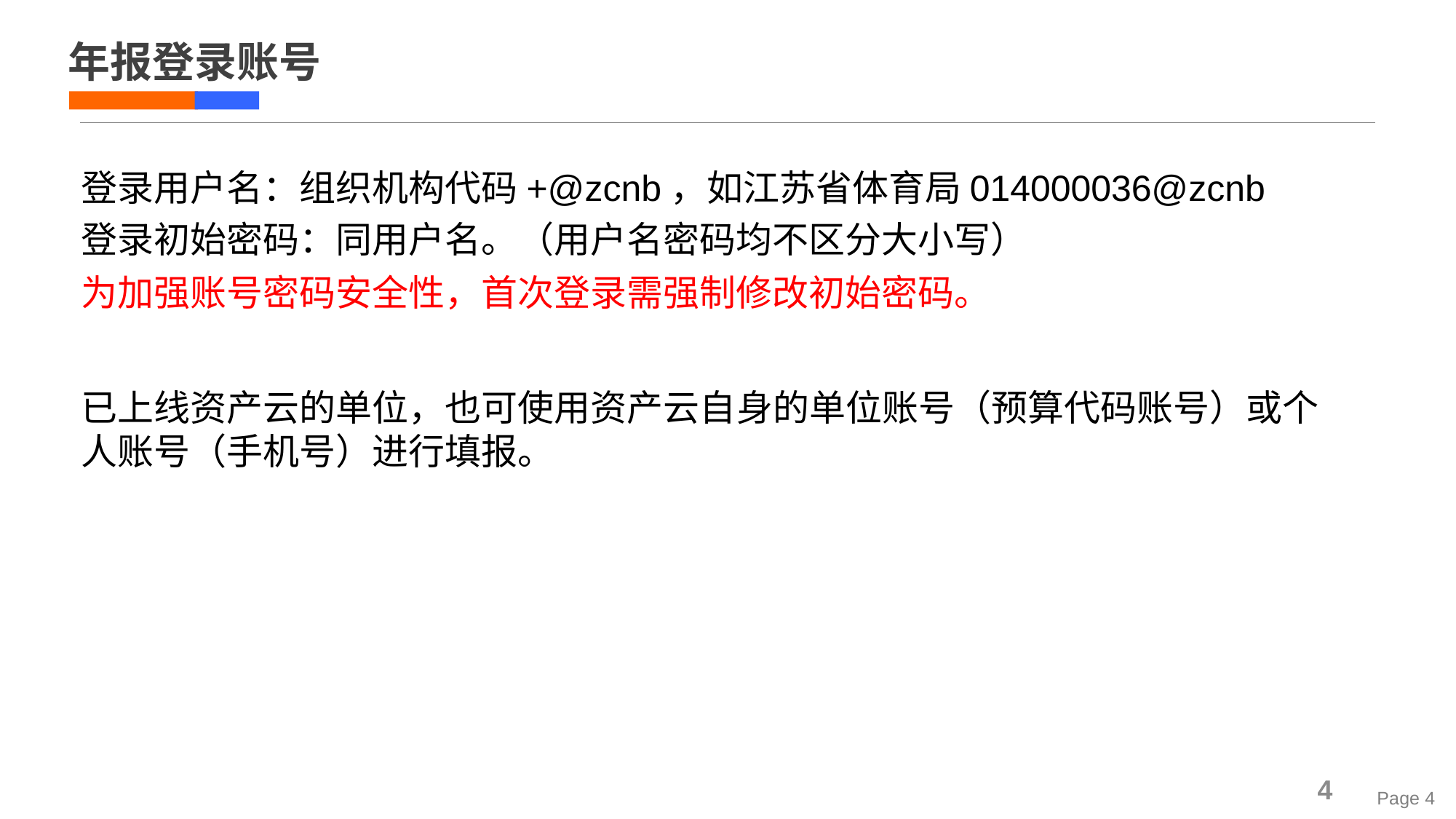

# 年报登录账号
登录用户名：组织机构代码+@zcnb，如江苏省体育局014000036@zcnb
登录初始密码：同用户名。（用户名密码均不区分大小写）
为加强账号密码安全性，首次登录需强制修改初始密码。

已上线资产云的单位，也可使用资产云自身的单位账号（预算代码账号）或个人账号（手机号）进行填报。
4